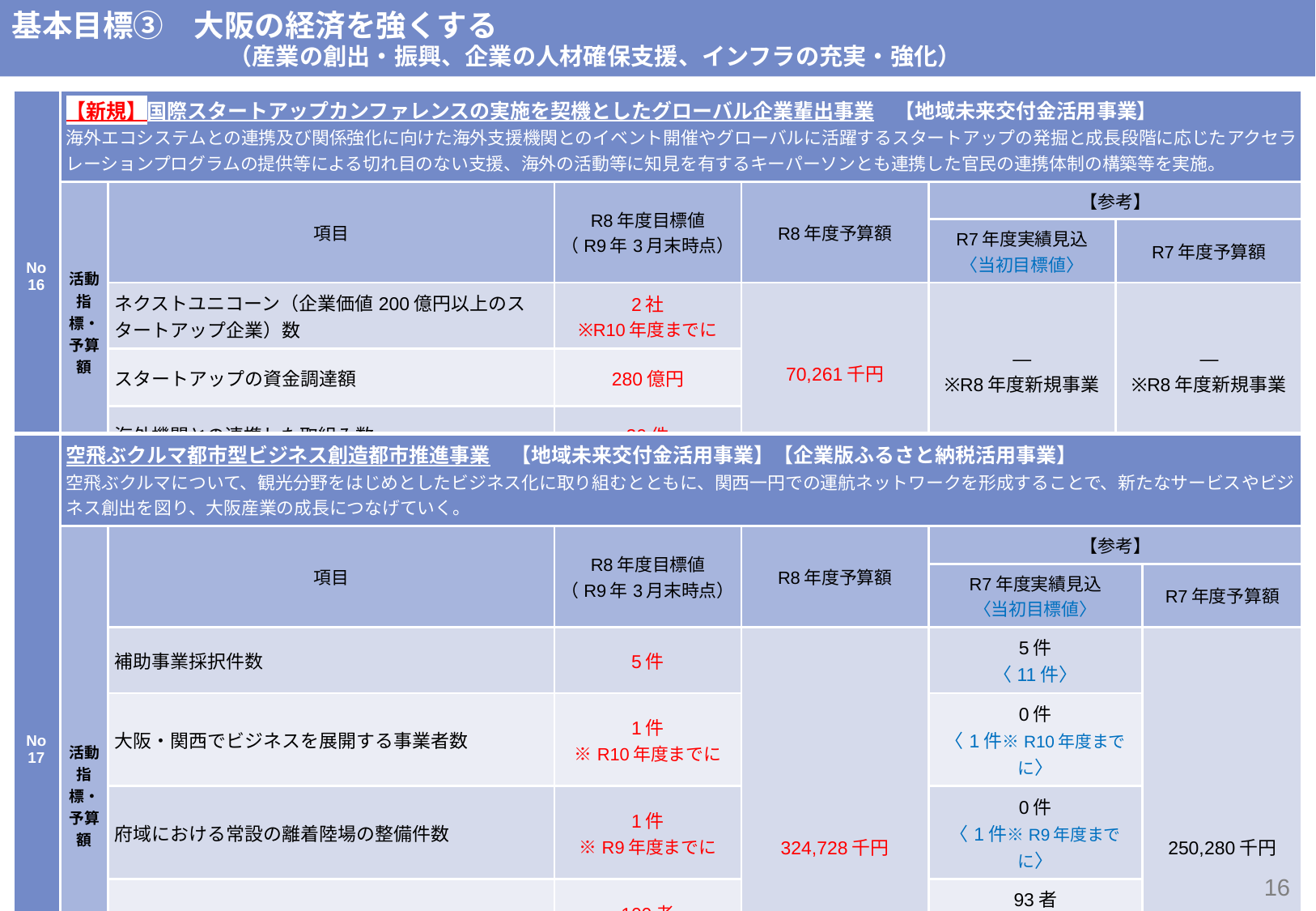

基本目標③　大阪の経済を強くする
　　　　　　　　     （産業の創出・振興、企業の人材確保支援、インフラの充実・強化）
| No 16 | 【新規】国際スタートアップカンファレンスの実施を契機としたグローバル企業輩出事業　【地域未来交付金活用事業】 海外エコシステムとの連携及び関係強化に向けた海外支援機関とのイベント開催やグローバルに活躍するスタートアップの発掘と成長段階に応じたアクセラレーションプログラムの提供等による切れ目のない支援、海外の活動等に知見を有するキーパーソンとも連携した官民の連携体制の構築等を実施。 |  |  |  |  |  |
| --- | --- | --- | --- | --- | --- | --- |
|  | 活動指標・予算額 | 項目 | R8年度目標値 （R9年3月末時点） | R8年度予算額 | 【参考】 |  |
|  |  |  |  |  | R7年度実績見込 〈当初目標値〉 | R7年度予算額 |
|  |  | ネクストユニコーン（企業価値200億円以上のスタートアップ企業）数 | 2社 ※R10年度までに | 70,261千円 | ― ※R8年度新規事業 | ― ※R8年度新規事業 |
|  |  | スタートアップの資金調達額 | 280億円 |  | 862億円 ※過去5年間の累計 |  |
|  |  | 海外機関との連携した取組み数 | 20件 |  | 14件 |  |
| No 17 | 空飛ぶクルマ都市型ビジネス創造都市推進事業　【地域未来交付金活用事業】【企業版ふるさと納税活用事業】 空⾶ぶクルマについて、観光分野をはじめとしたビジネス化に取り組むとともに、関西一円での運航ネットワークを形成することで、新たなサービスやビジネス創出を図り、大阪産業の成長につなげていく。 |  |  |  |  |  |
| --- | --- | --- | --- | --- | --- | --- |
|  | 活動指標・予算額 | 項目 | R8年度目標値 （R9年3月末時点） | R8年度予算額 | 【参考】 |  |
|  |  |  |  |  | R7年度実績見込 〈当初目標値〉 | R7年度予算額 |
|  |  | 補助事業採択件数 | 5件 | 324,728千円 | 5件 〈11件〉 | 250,280千円 |
|  |  | 大阪・関西でビジネスを展開する事業者数 | 1件 ※R10年度までに |  | 0件 〈1件※R10年度までに〉 |  |
|  |  | 府域における常設の離着陸場の整備件数 | 1件 ※R9年度までに |  | 0件 〈1件※R9年度までに〉 |  |
|  |  | 大阪ラウンドテーブル参画事業者数 | 100者 ※R9年度までに |  | 93者 〈100者※R9年度までに〉 |  |
|  |  | 空飛ぶクルマを活用した観光商品の開発件数 | 2件 ※R9年度までに |  | 0件 〈2件※R9年度までに〉 |  |
16